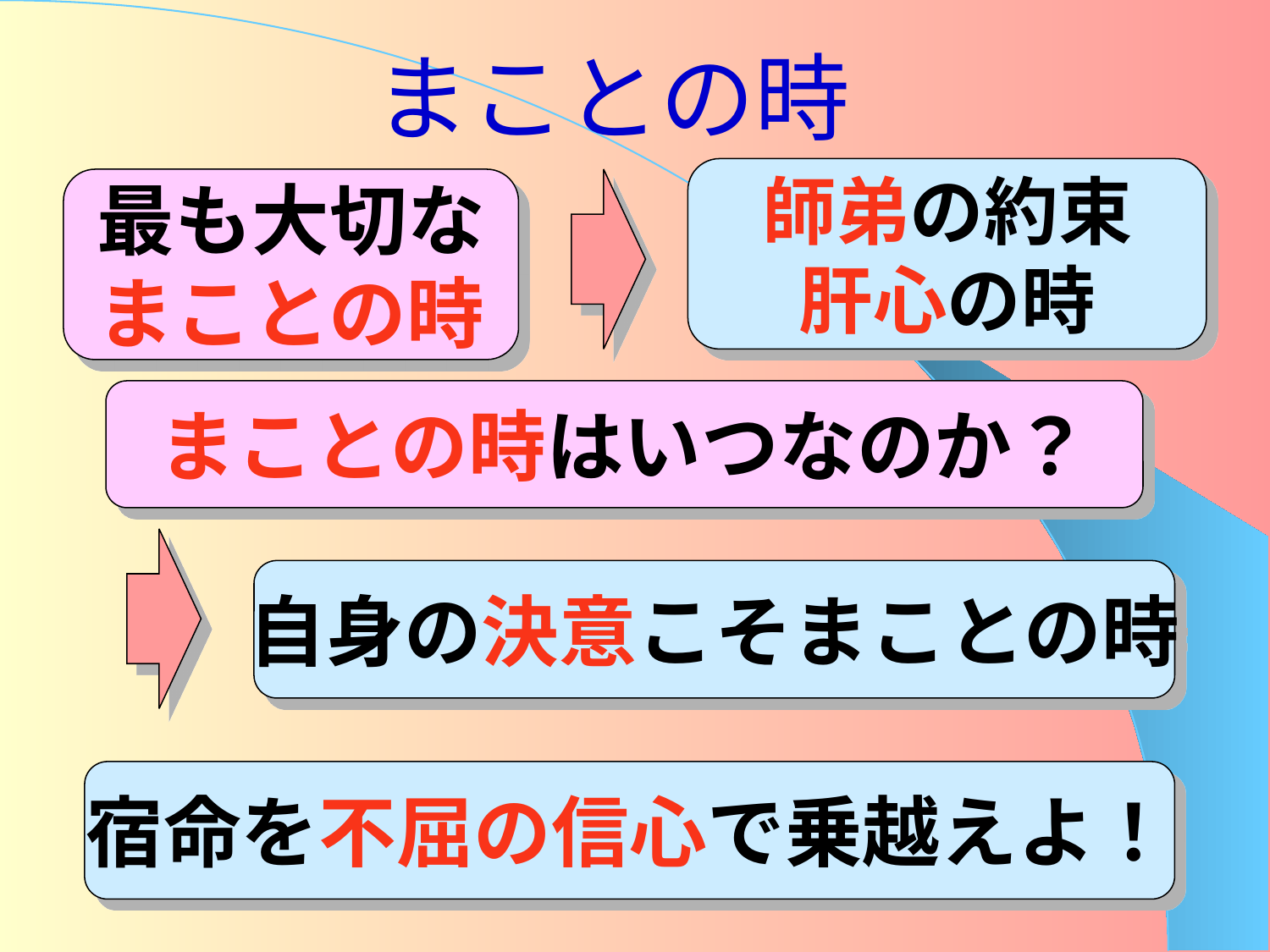

# まことの時
師弟の約束
肝心の時
最も大切な
まことの時

まことの時はいつなのか？

自身の決意こそまことの時
宿命を不屈の信心で乗越えよ！